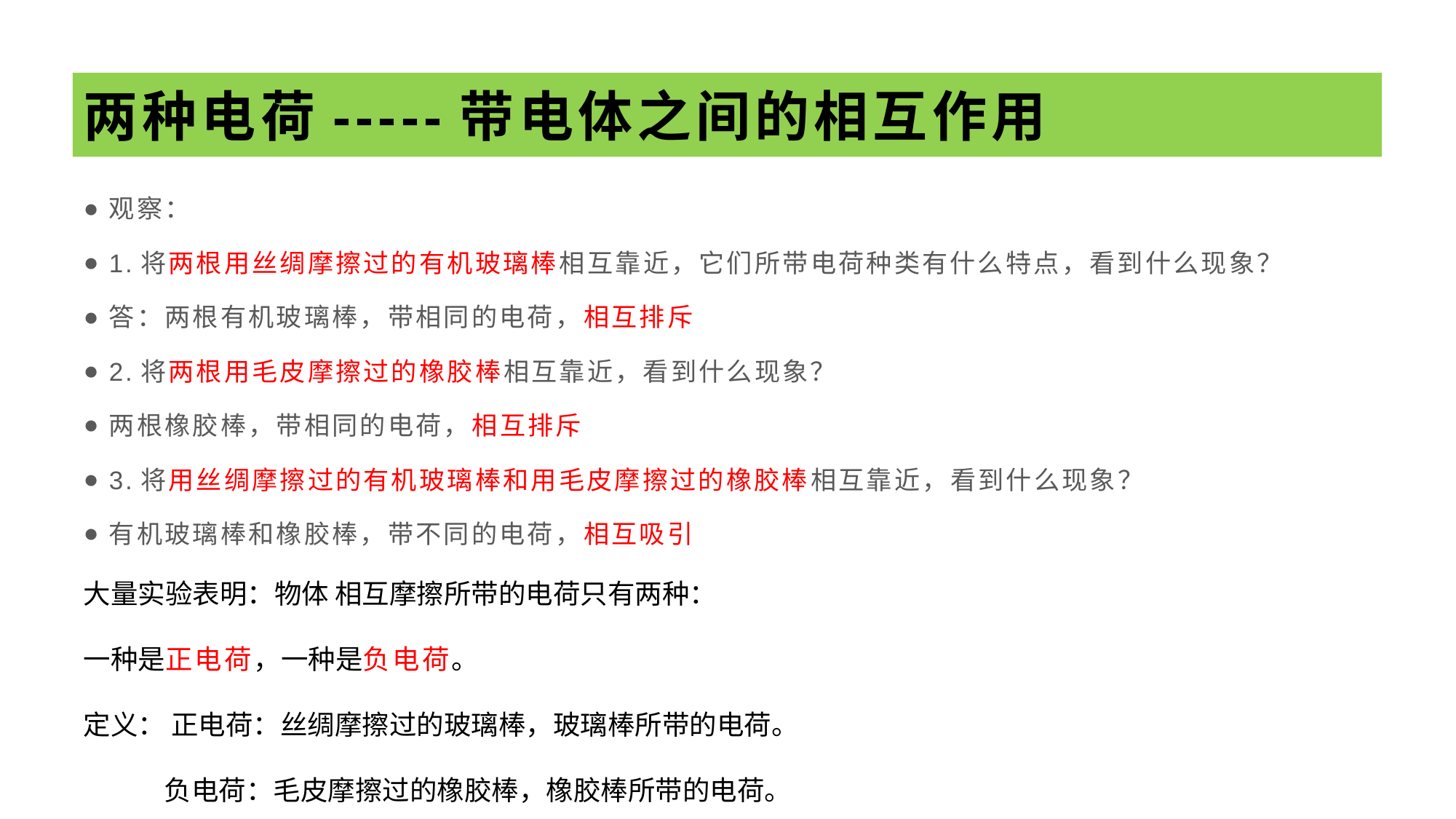

# 两种电荷-----带电体之间的相互作用
观察：
1.将两根用丝绸摩擦过的有机玻璃棒相互靠近，它们所带电荷种类有什么特点，看到什么现象？
答：两根有机玻璃棒，带相同的电荷，相互排斥
2.将两根用毛皮摩擦过的橡胶棒相互靠近，看到什么现象？
两根橡胶棒，带相同的电荷，相互排斥
3.将用丝绸摩擦过的有机玻璃棒和用毛皮摩擦过的橡胶棒相互靠近，看到什么现象？
有机玻璃棒和橡胶棒，带不同的电荷，相互吸引

大量实验表明：物体 相互摩擦所带的电荷只有两种：
一种是正电荷，一种是负电荷。
定义： 正电荷：丝绸摩擦过的玻璃棒，玻璃棒所带的电荷。
            负电荷：毛皮摩擦过的橡胶棒，橡胶棒所带的电荷。